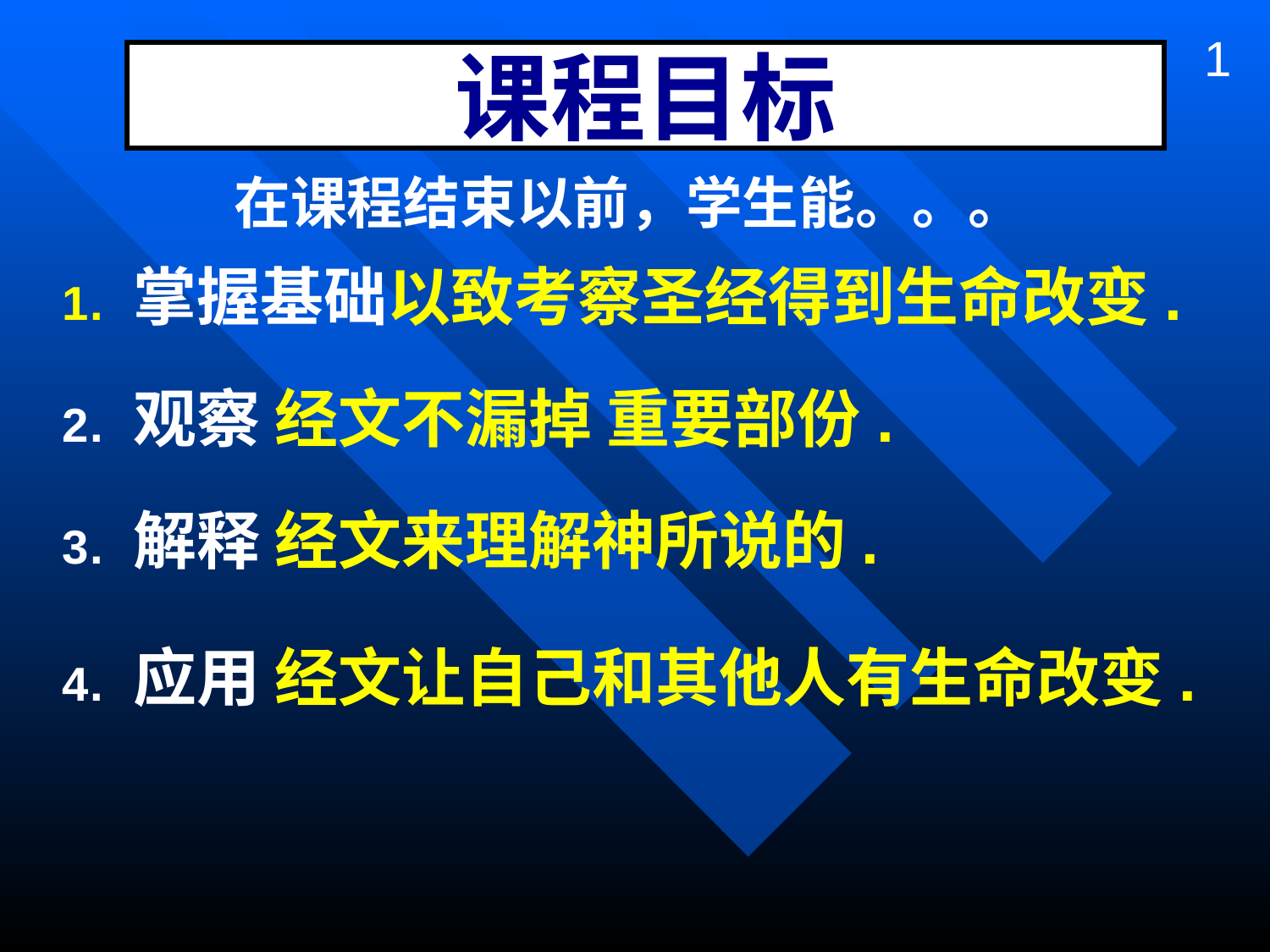

1
# 课程目标
在课程结束以前，学生能。。。
掌握基础以致考察圣经得到生命改变.

观察 经文不漏掉 重要部份.

解释 经文来理解神所说的.

应用 经文让自己和其他人有生命改变.